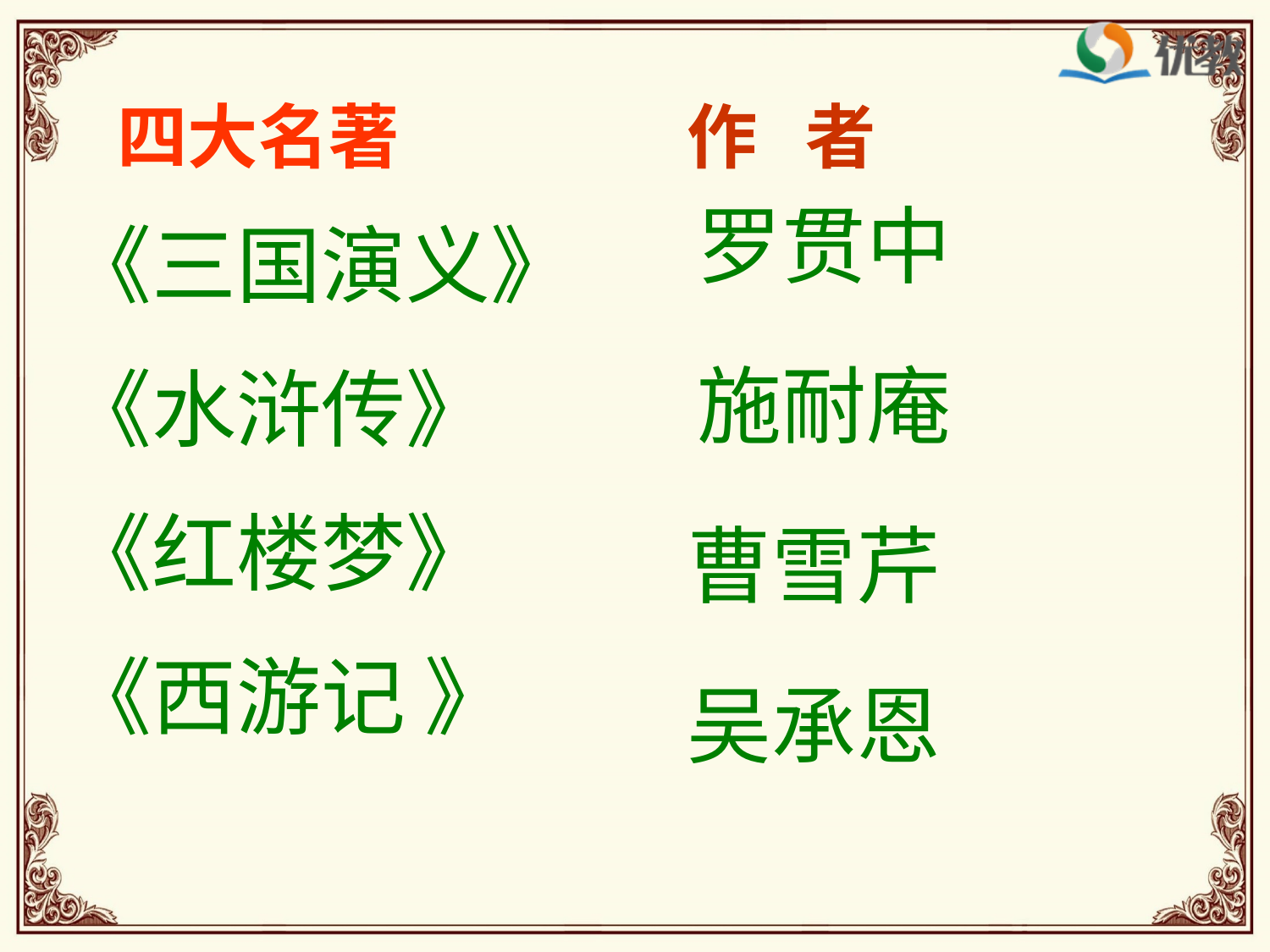

四大名著
作   者
罗贯中
《三国演义》
《水浒传》
《红楼梦》
《西游记 》
施耐庵
曹雪芹
吴承恩